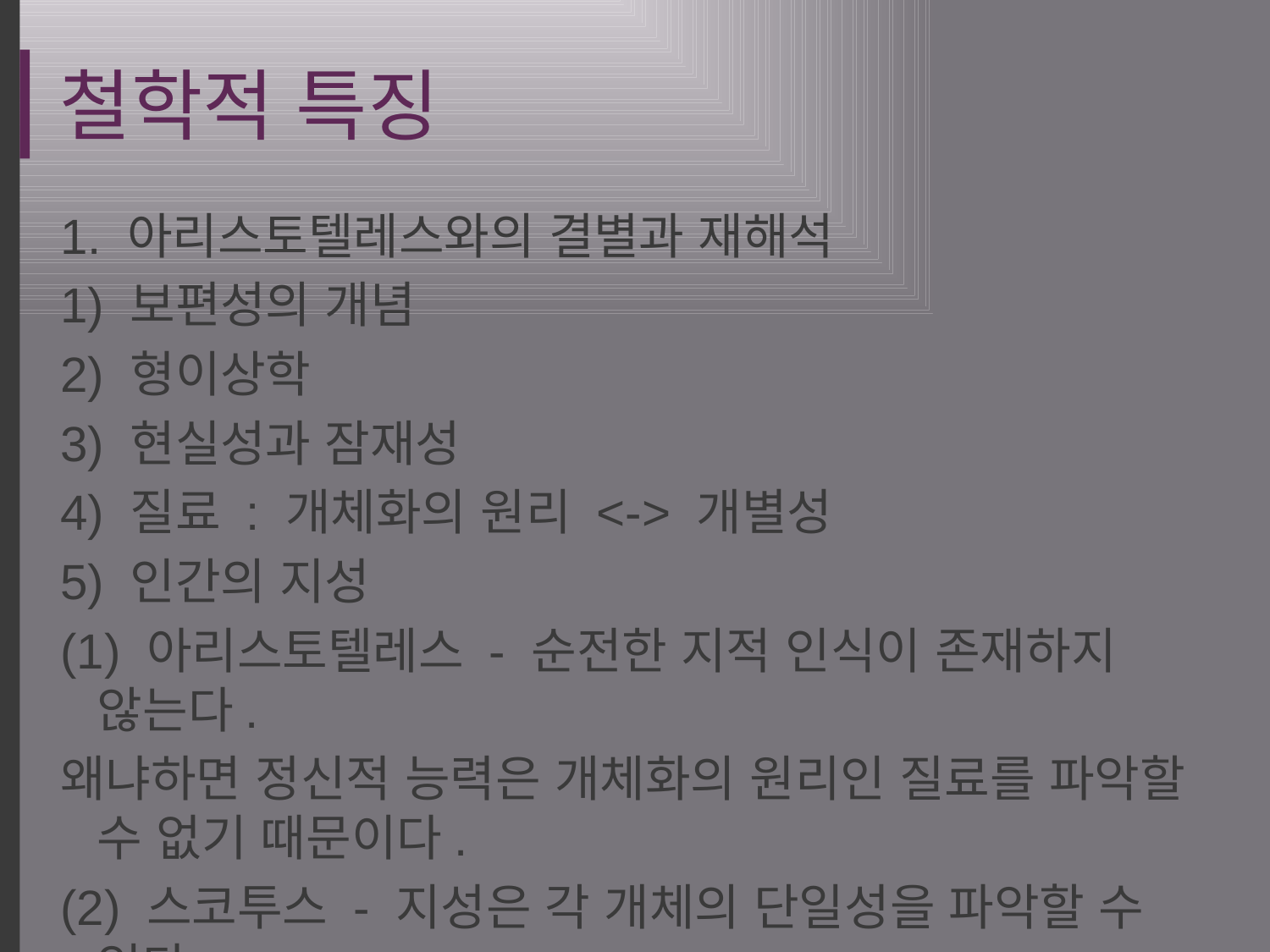

# 철학적 특징
1. 아리스토텔레스와의 결별과 재해석
1) 보편성의 개념
2) 형이상학
3) 현실성과 잠재성
4) 질료 : 개체화의 원리 <-> 개별성
5) 인간의 지성
(1) 아리스토텔레스 - 순전한 지적 인식이 존재하지 않는다.
왜냐하면 정신적 능력은 개체화의 원리인 질료를 파악할 수 없기 때문이다.
(2) 스코투스 - 지성은 각 개체의 단일성을 파악할 수 있다.